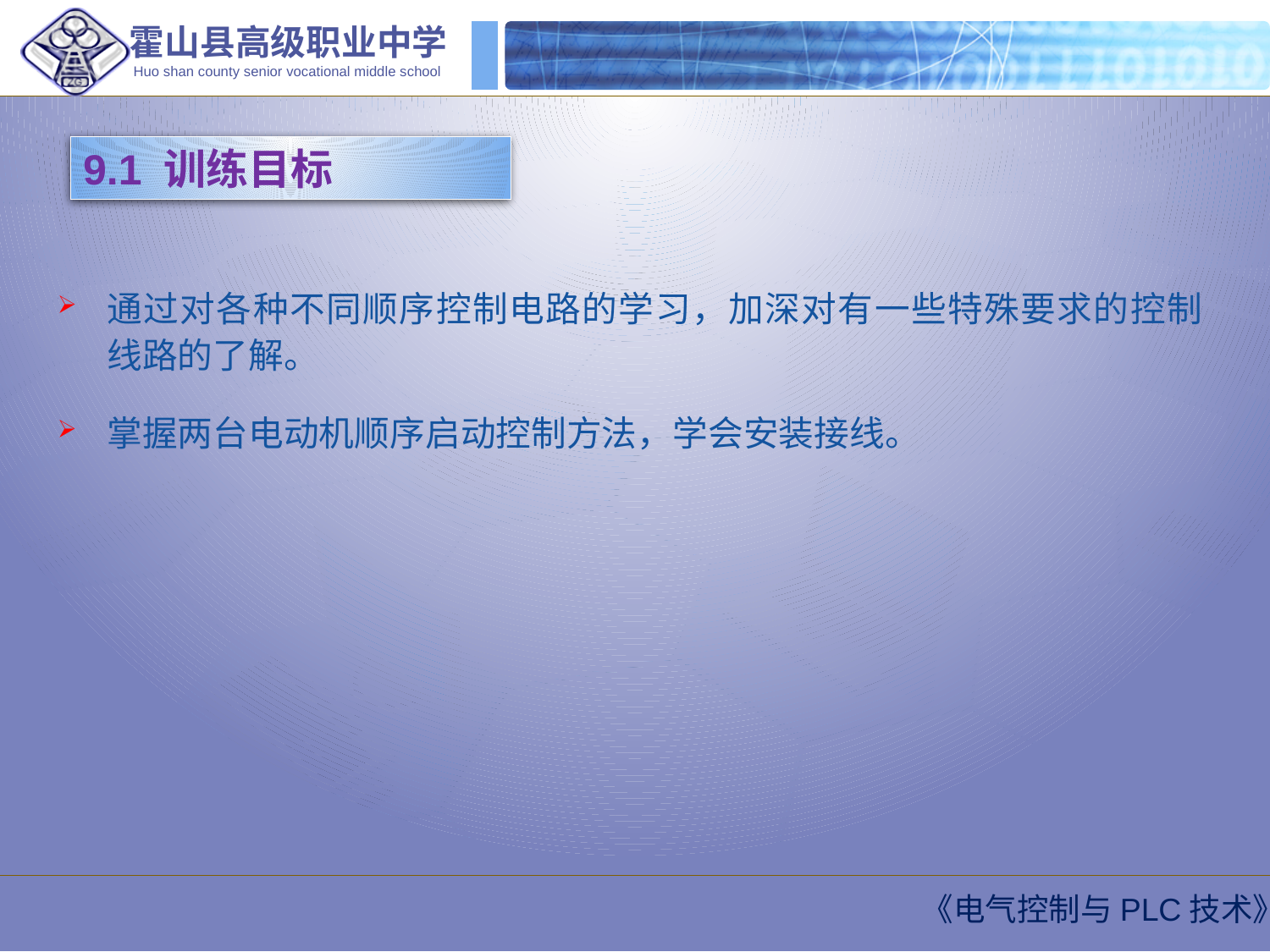

9.1 训练目标
通过对各种不同顺序控制电路的学习，加深对有一些特殊要求的控制线路的了解。
掌握两台电动机顺序启动控制方法，学会安装接线。